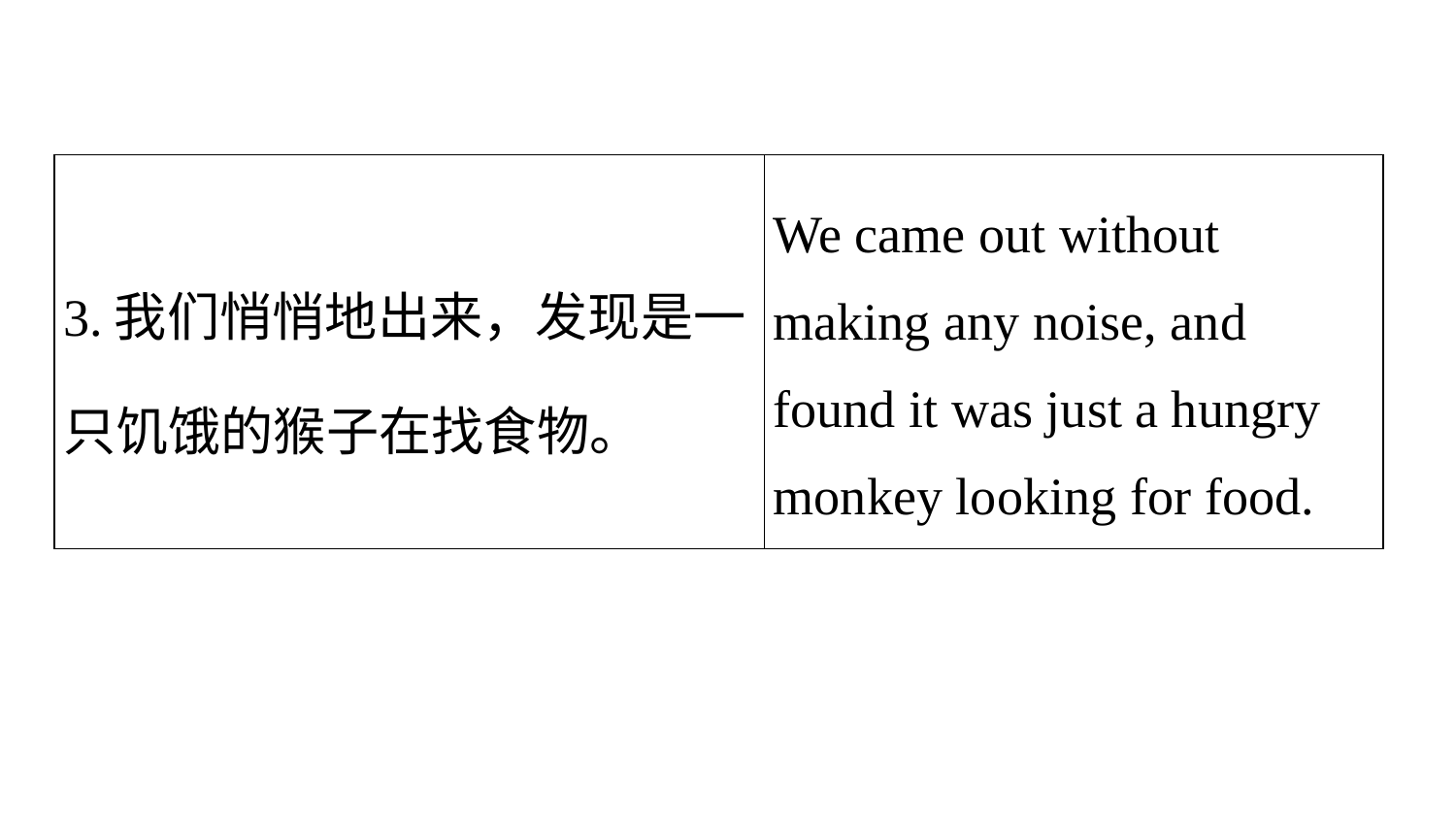

| 3.我们悄悄地出来，发现是一只饥饿的猴子在找食物。 | We came out without making any noise, and found it was just a hungry monkey looking for food. |
| --- | --- |